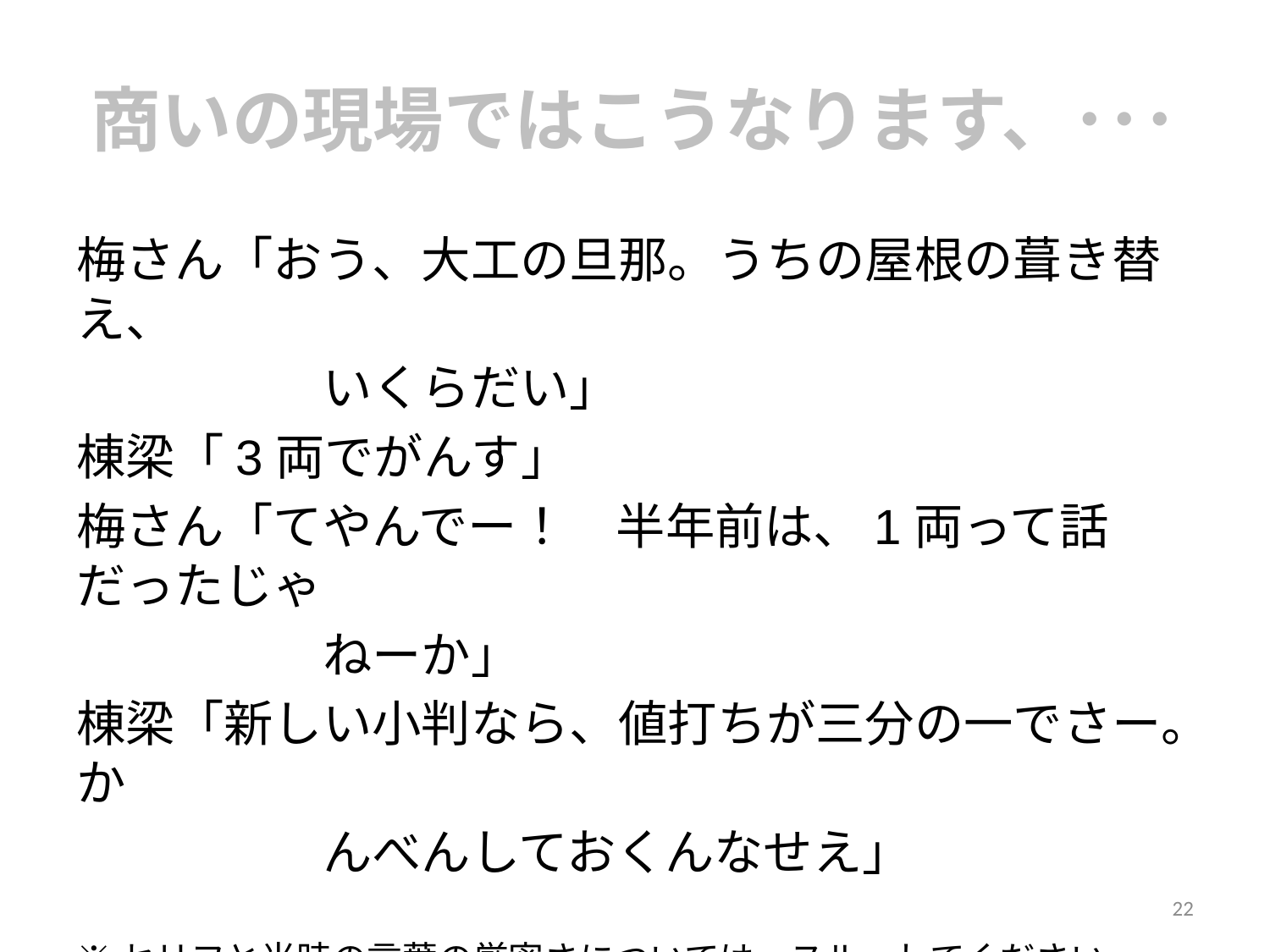

# 商いの現場ではこうなります、･･･
梅さん「おう、大工の旦那。うちの屋根の葺き替え、
　　　　　いくらだい」
棟梁「3両でがんす」
梅さん「てやんでー！　半年前は、1両って話だったじゃ
　　　　　ねーか」
棟梁「新しい小判なら、値打ちが三分の一でさー。か
　　　　　んべんしておくんなせえ」

※セリフと当時の言葉の厳密さについては、スルーしてください。

22